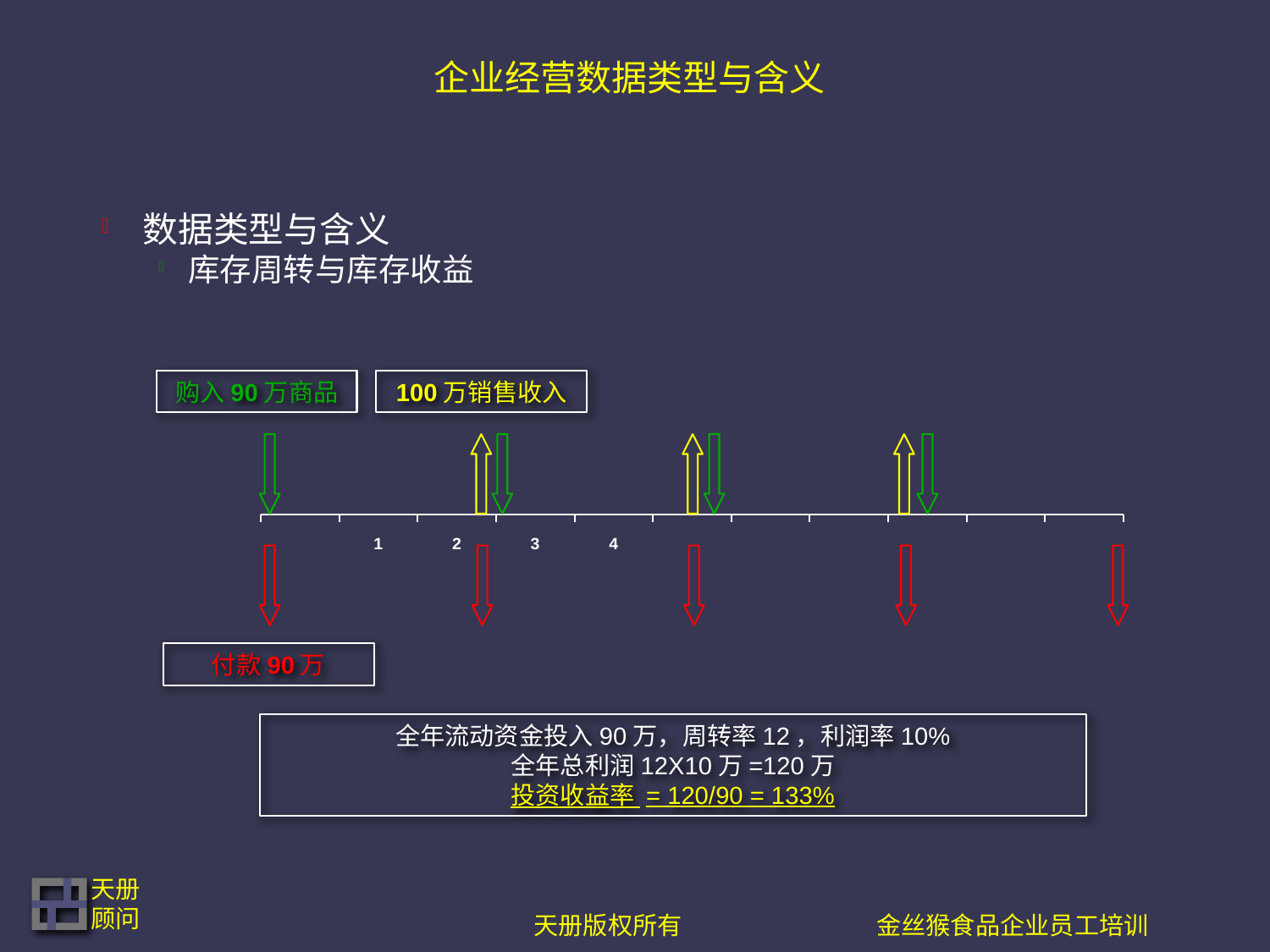

# 企业经营数据类型与含义
数据类型与含义
库存周转与库存收益
购入90万商品
100万销售收入

[unsupported chart]

付款90万
全年流动资金投入90万，周转率12，利润率10%
全年总利润12X10万=120万
投资收益率 = 120/90 = 133%
7